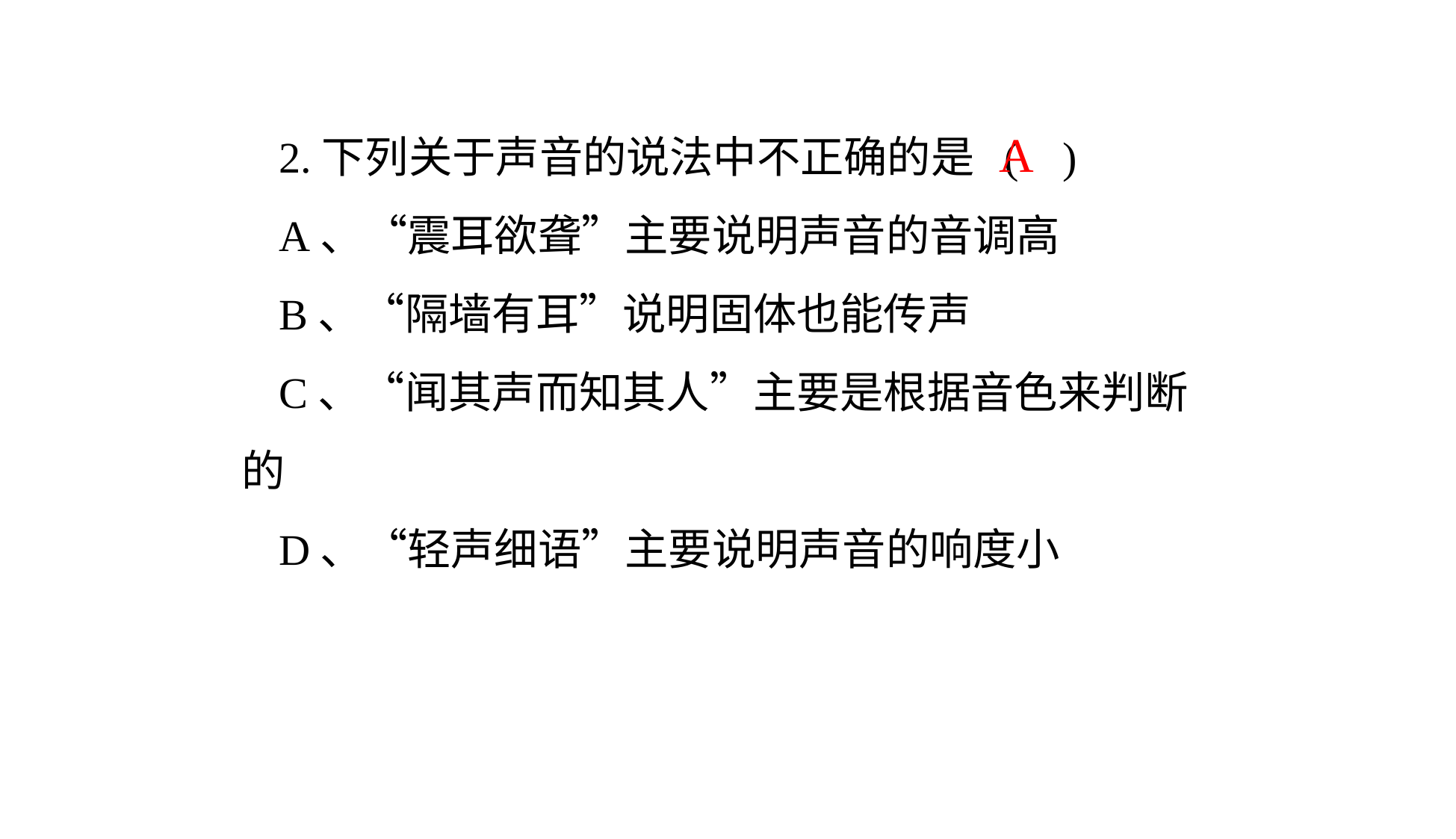

2.下列关于声音的说法中不正确的是  (    )
A、“震耳欲聋”主要说明声音的音调高
B、“隔墙有耳”说明固体也能传声
C、“闻其声而知其人”主要是根据音色来判断的
D、“轻声细语”主要说明声音的响度小
 A